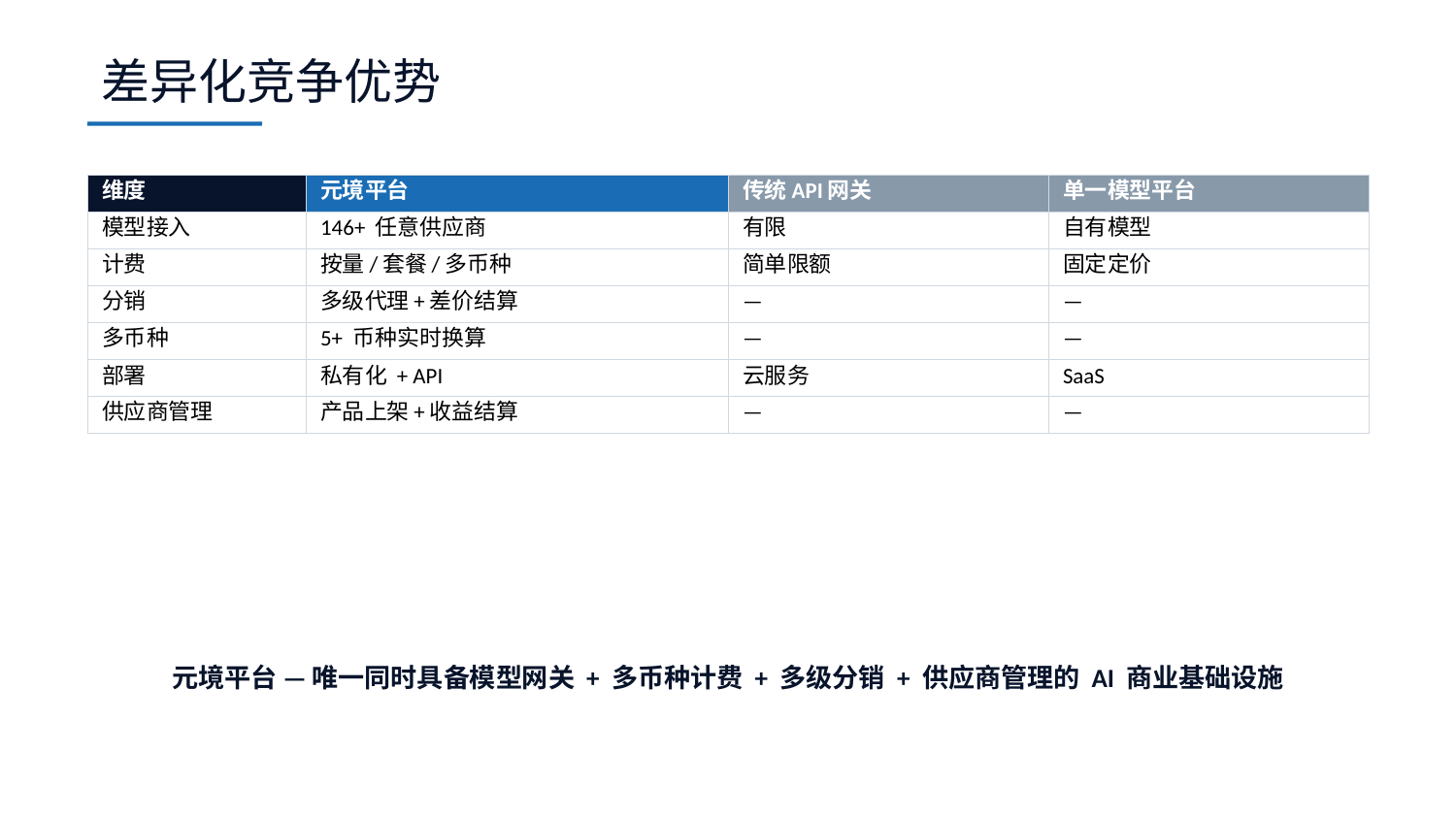

差异化竞争优势

| 维度 | 元境平台 | 传统API网关 | 单一模型平台 |
| --- | --- | --- | --- |
| 模型接入 | 146+ 任意供应商 | 有限 | 自有模型 |
| 计费 | 按量/套餐/多币种 | 简单限额 | 固定定价 |
| 分销 | 多级代理+差价结算 | — | — |
| 多币种 | 5+ 币种实时换算 | — | — |
| 部署 | 私有化 + API | 云服务 | SaaS |
| 供应商管理 | 产品上架+收益结算 | — | — |
元境平台 — 唯一同时具备模型网关 + 多币种计费 + 多级分销 + 供应商管理的 AI 商业基础设施